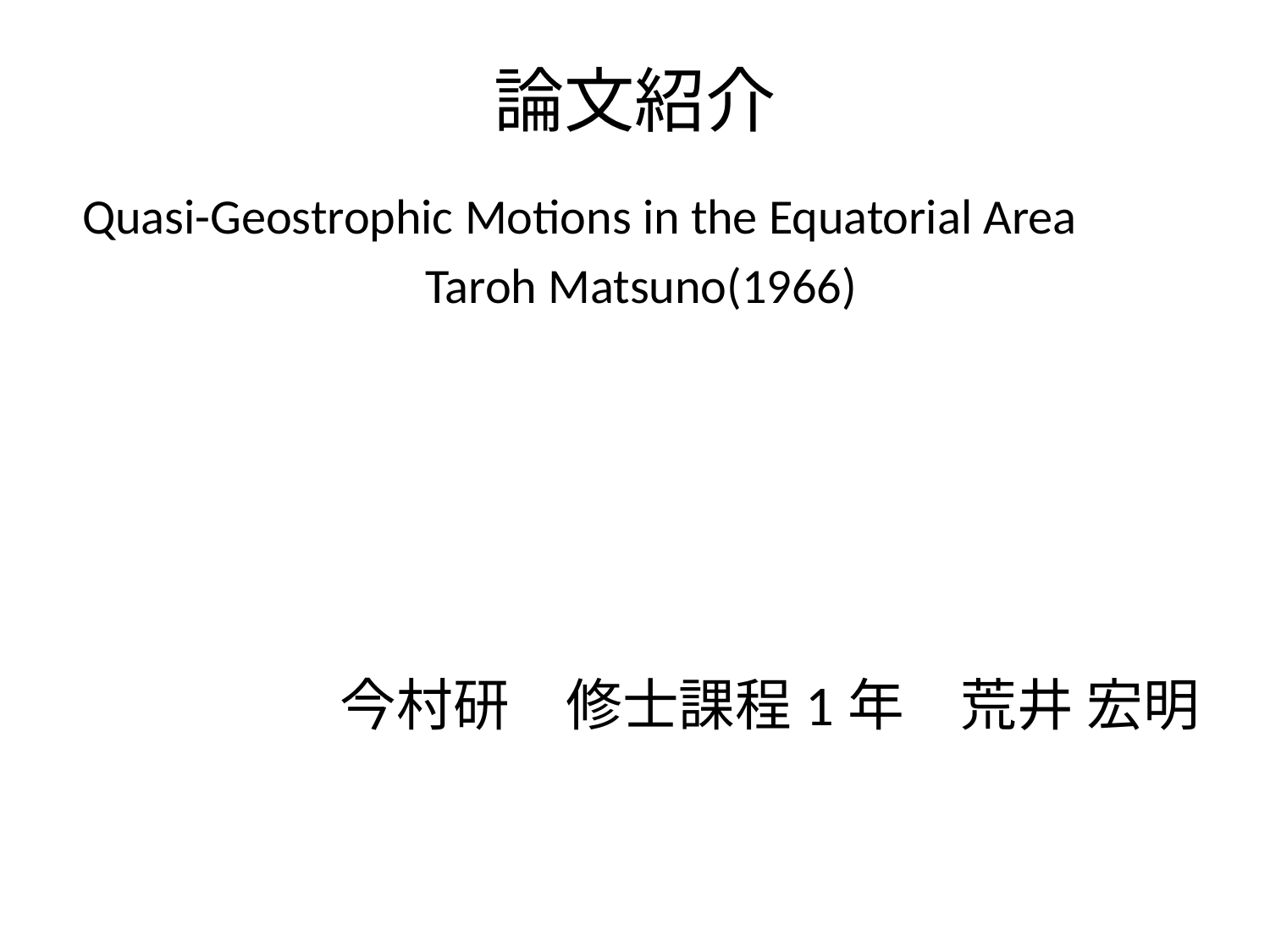

# 論文紹介
Quasi-Geostrophic Motions in the Equatorial Area
Taroh Matsuno(1966)

今村研　修士課程1年　荒井 宏明